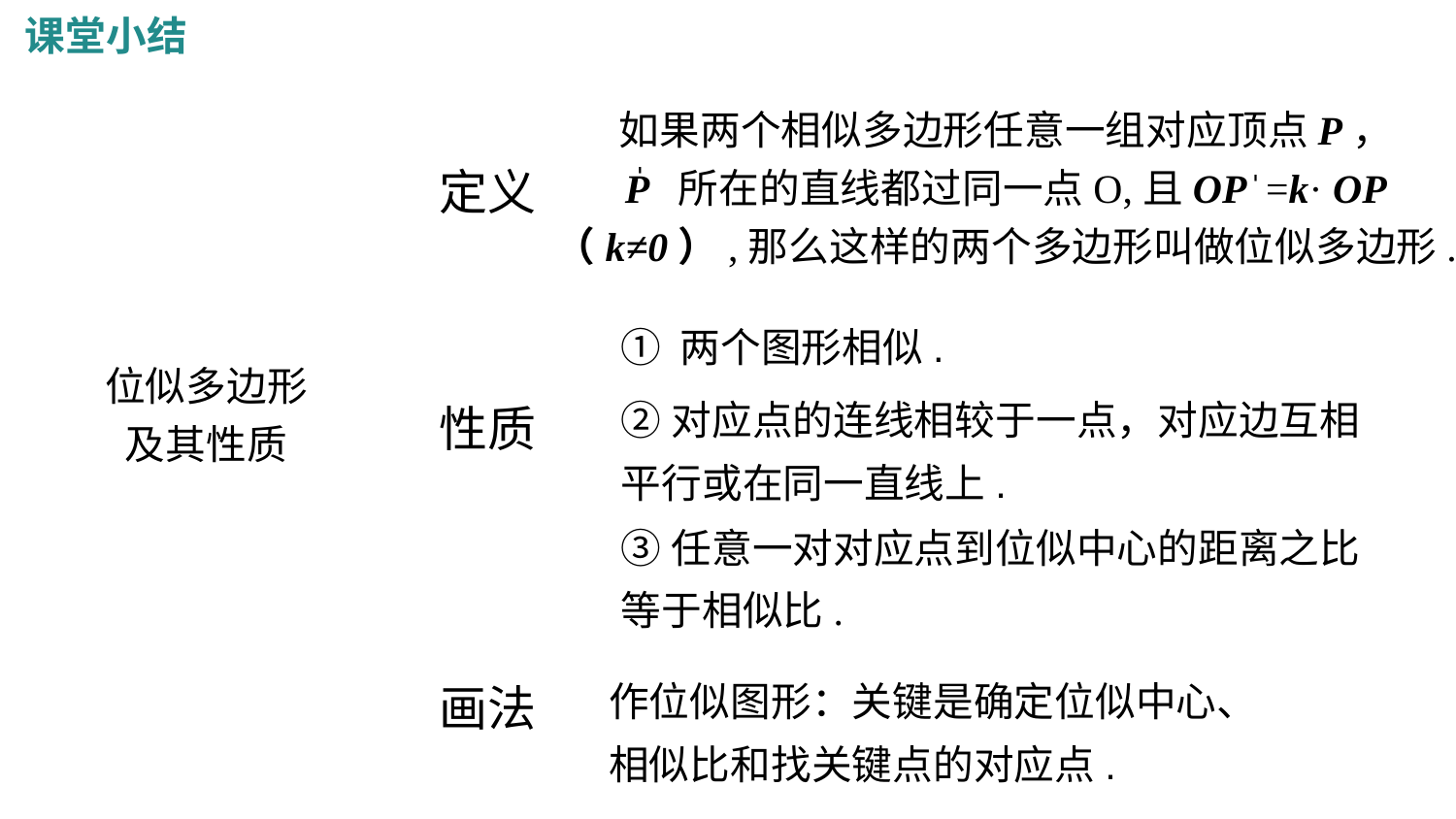

课堂小结
如果两个相似多边形任意一组对应顶点P，
P̍  所在的直线都过同一点O,且OP ̍ =k· OP
（k≠0）,那么这样的两个多边形叫做位似多边形.
定义

① 两个图形相似.

位似多边形
及其性质
性质
②对应点的连线相较于一点，对应边互相
平行或在同一直线上.
③任意一对对应点到位似中心的距离之比
等于相似比.
作位似图形：关键是确定位似中心、
相似比和找关键点的对应点.
画法